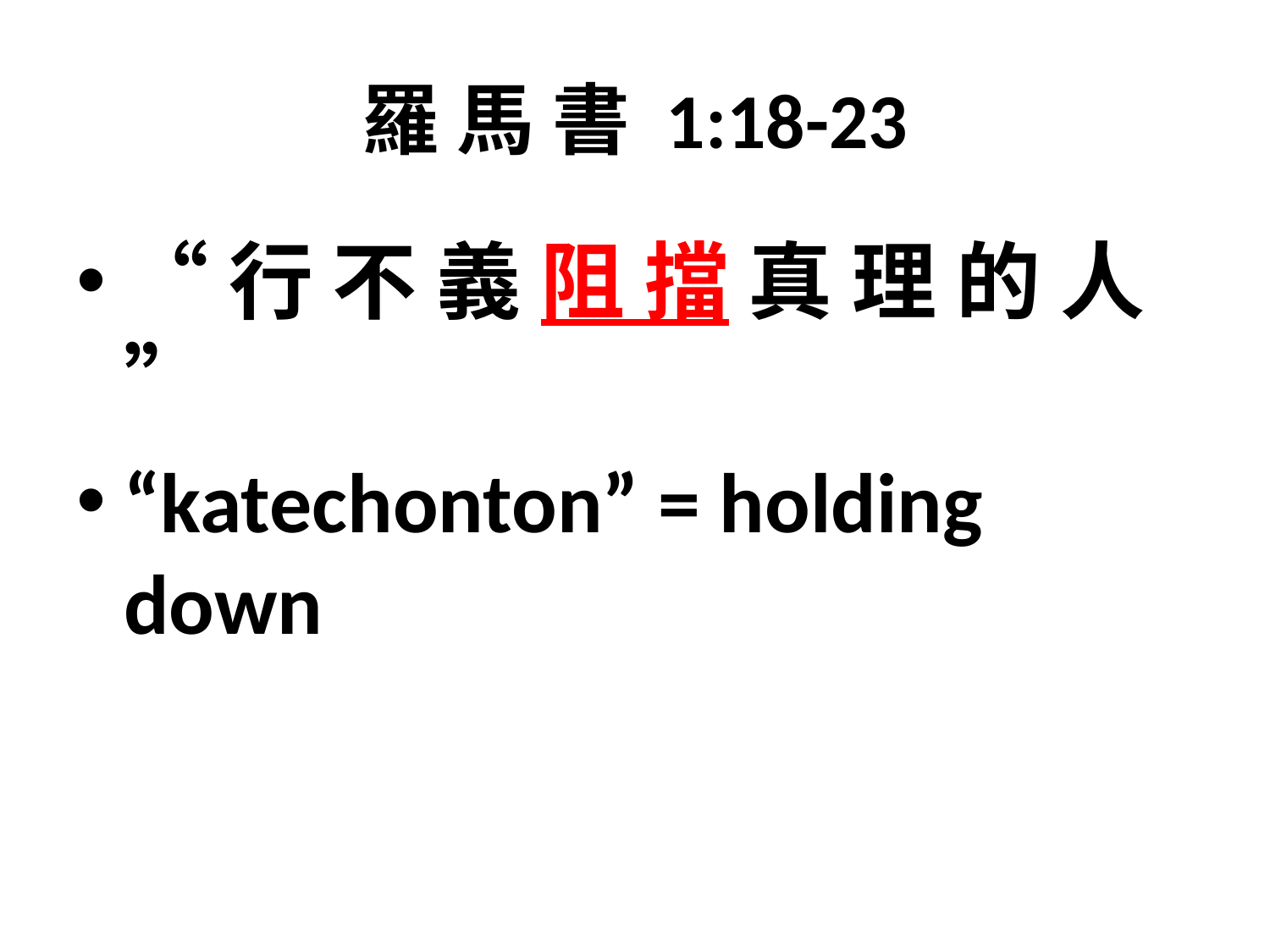

# 羅 馬 書 1:18-23
“行 不 義 阻 擋 真 理 的 人”
“katechonton” = holding down